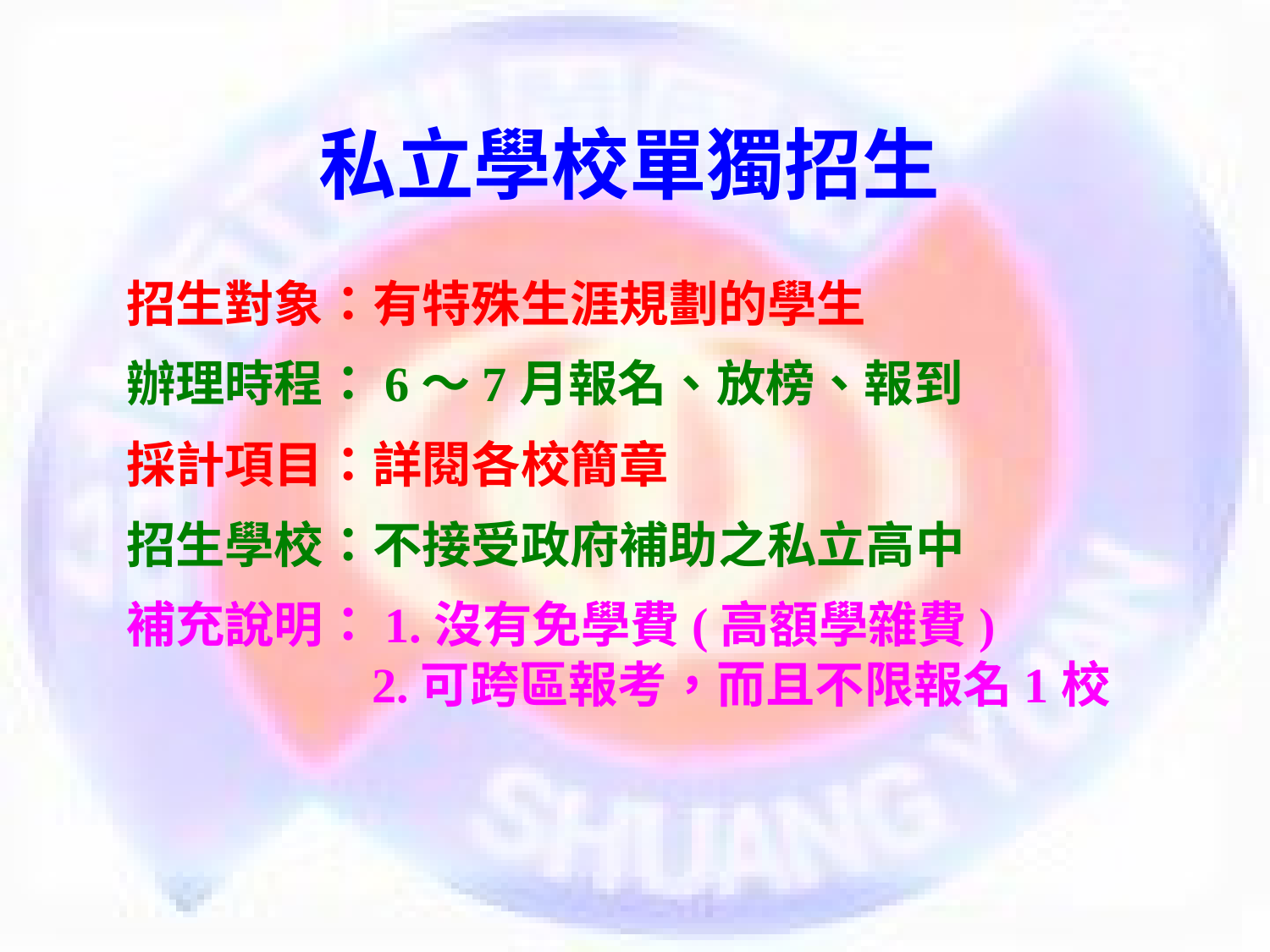

私立學校單獨招生
招生對象：有特殊生涯規劃的學生
辦理時程：6～7月報名、放榜、報到
採計項目：詳閱各校簡章
招生學校：不接受政府補助之私立高中
補充說明：1.沒有免學費(高額學雜費)
                    2.可跨區報考，而且不限報名1校